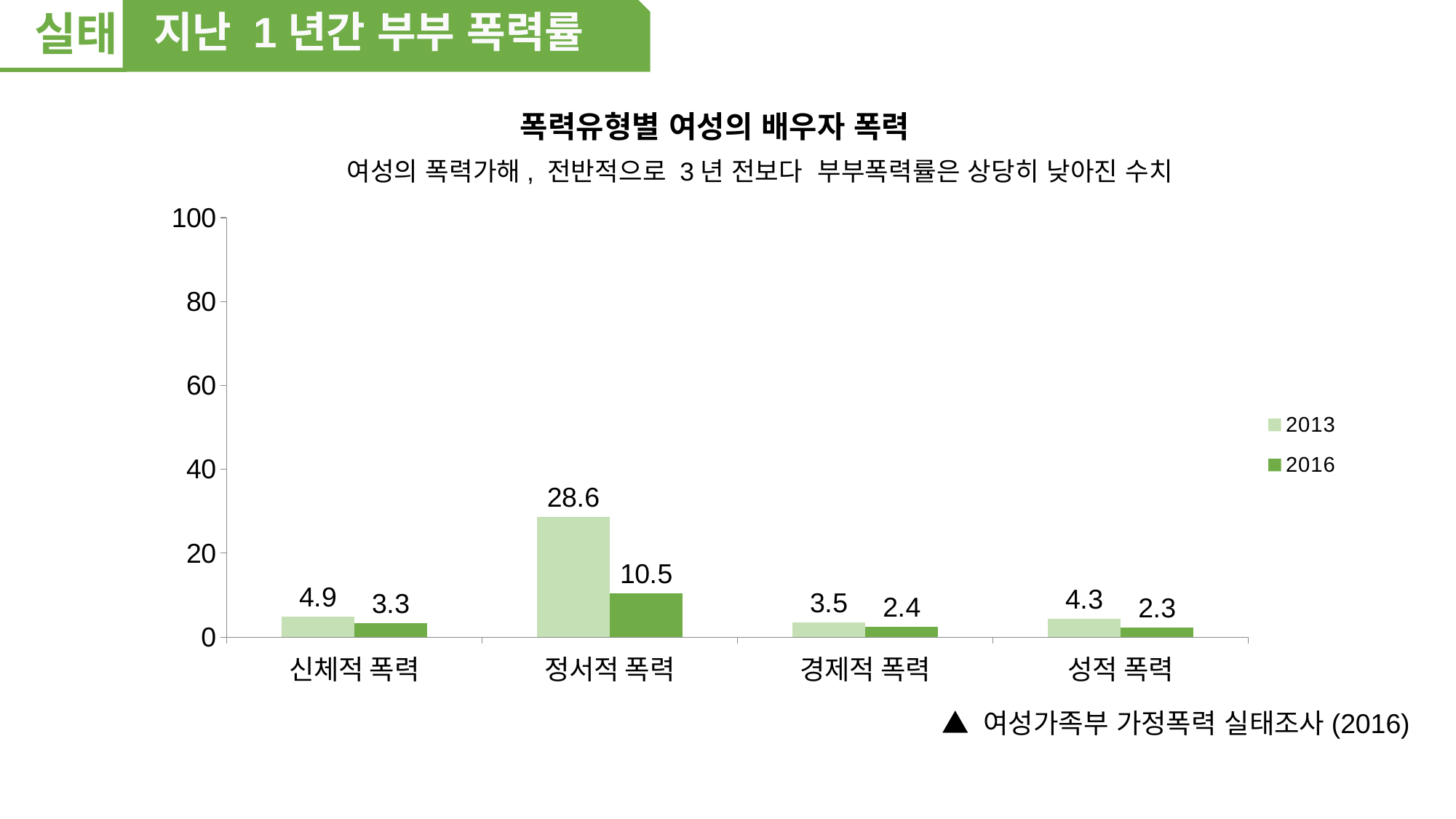

실태

지난 1년간 부부 폭력률
폭력유형별 여성의 배우자 폭력
여성의 폭력가해, 전반적으로 3년 전보다  부부폭력률은 상당히 낮아진 수치

### Chart

| Category | 2013 | 2016 |
|---|---|---|
| 신체적 폭력 | 4.9 | 3.3 |
| 정서적 폭력 | 28.6 | 10.5 |
| 경제적 폭력 | 3.5 | 2.4 |
| 성적 폭력 | 4.3 | 2.3 |
▲ 여성가족부 가정폭력 실태조사(2016)